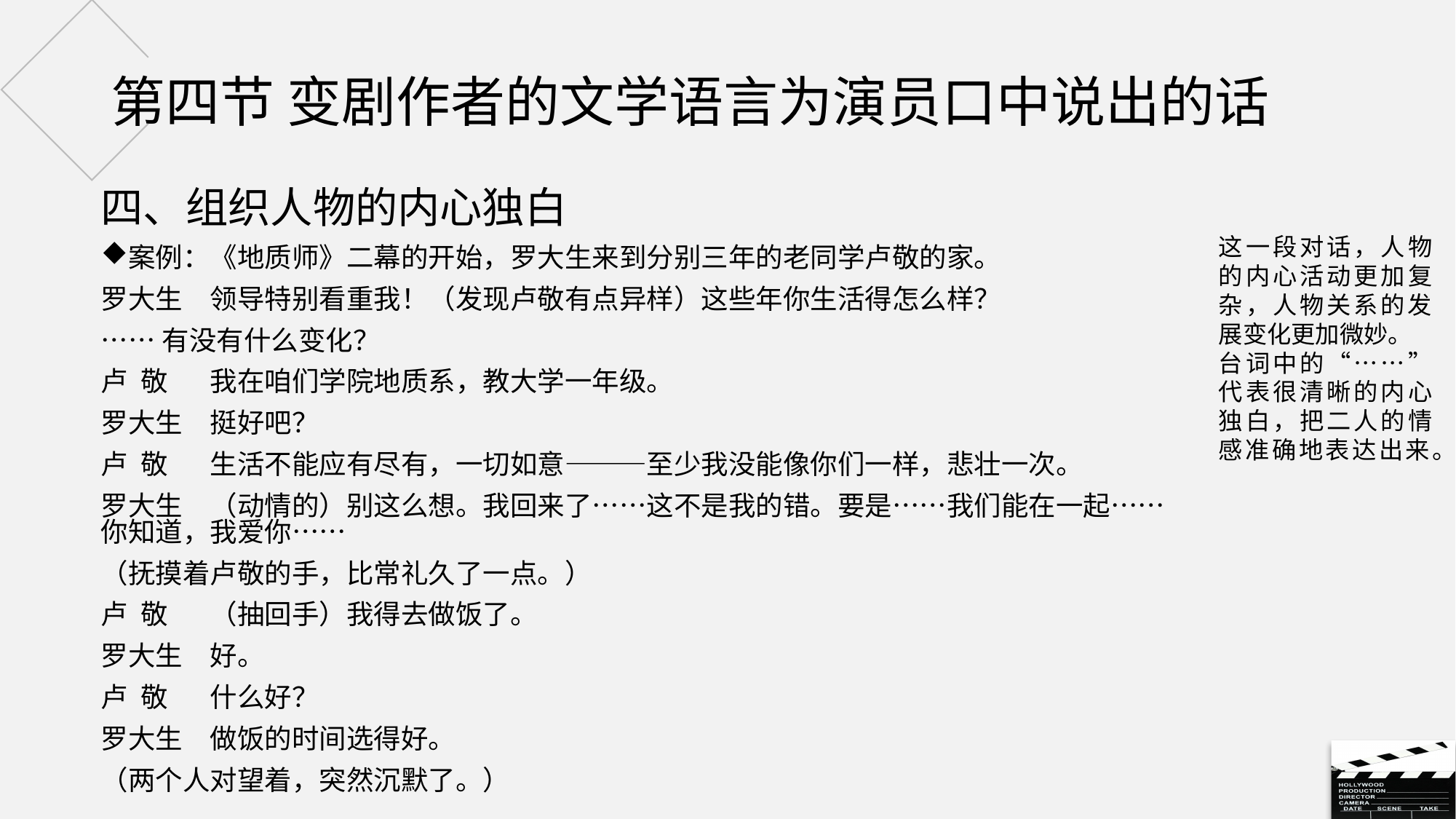

# 第四节 变剧作者的文学语言为演员口中说出的话
四、组织人物的内心独白
案例：《地质师》二幕的开始，罗大生来到分别三年的老同学卢敬的家。
罗大生	领导特别看重我！（发现卢敬有点异样）这些年你生活得怎么样？
……有没有什么变化？
卢  敬	我在咱们学院地质系，教大学一年级。
罗大生	挺好吧？
卢  敬	生活不能应有尽有，一切如意———至少我没能像你们一样，悲壮一次。
罗大生	（动情的）别这么想。我回来了……这不是我的错。要是……我们能在一起……你知道，我爱你……
（抚摸着卢敬的手，比常礼久了一点。）
卢  敬	（抽回手）我得去做饭了。
罗大生	好。
卢  敬	什么好？
罗大生	做饭的时间选得好。
（两个人对望着，突然沉默了。）
这一段对话，人物的内心活动更加复杂，人物关系的发展变化更加微妙。
台词中的“……”代表很清晰的内心独白，把二人的情感准确地表达出来。